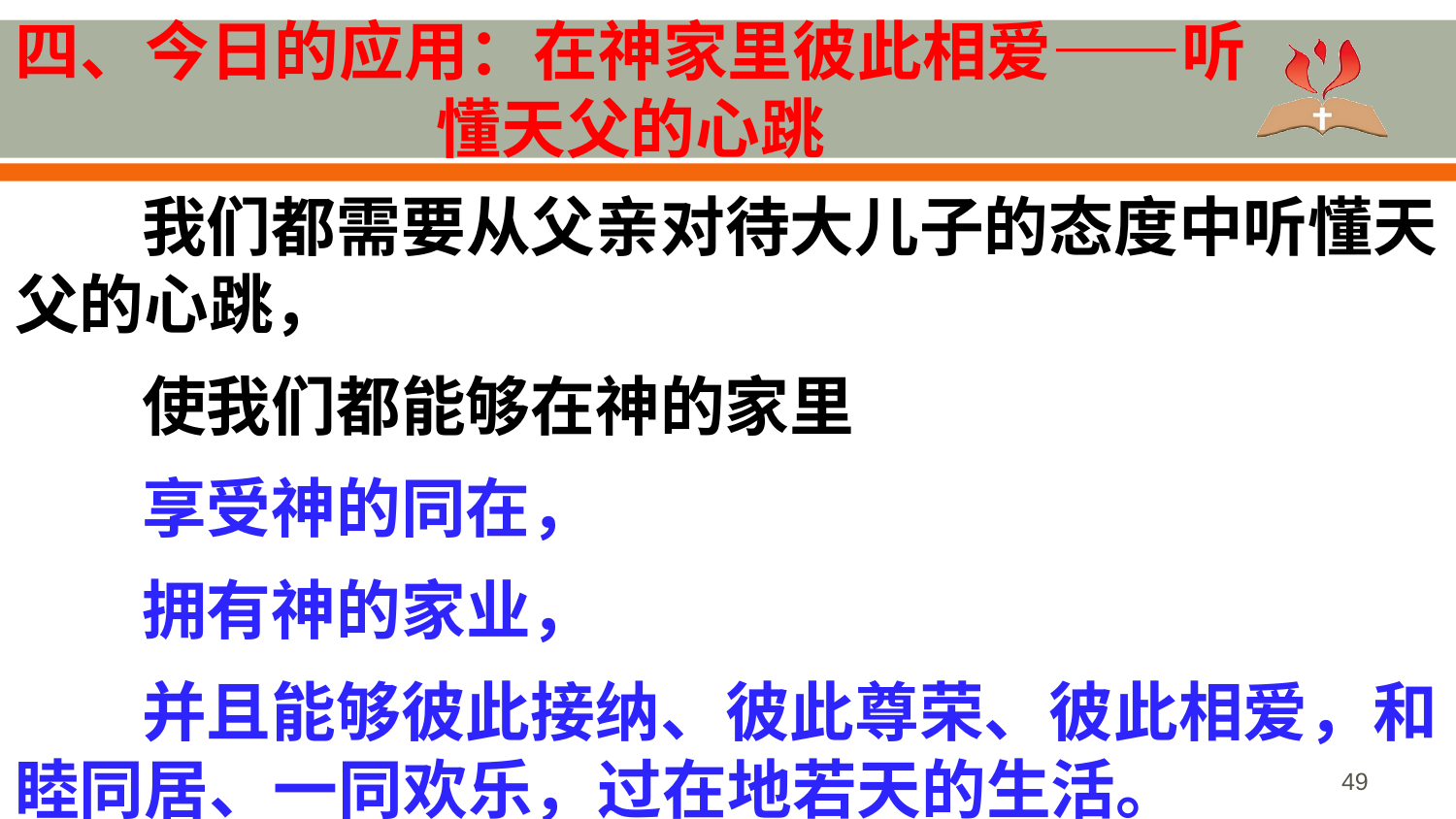

# 四、今日的应用：在神家里彼此相爱——听懂天父的心跳
我们都需要从父亲对待大儿子的态度中听懂天父的心跳，
使我们都能够在神的家里
享受神的同在，
拥有神的家业，
并且能够彼此接纳、彼此尊荣、彼此相爱，和睦同居、一同欢乐，过在地若天的生活。
49